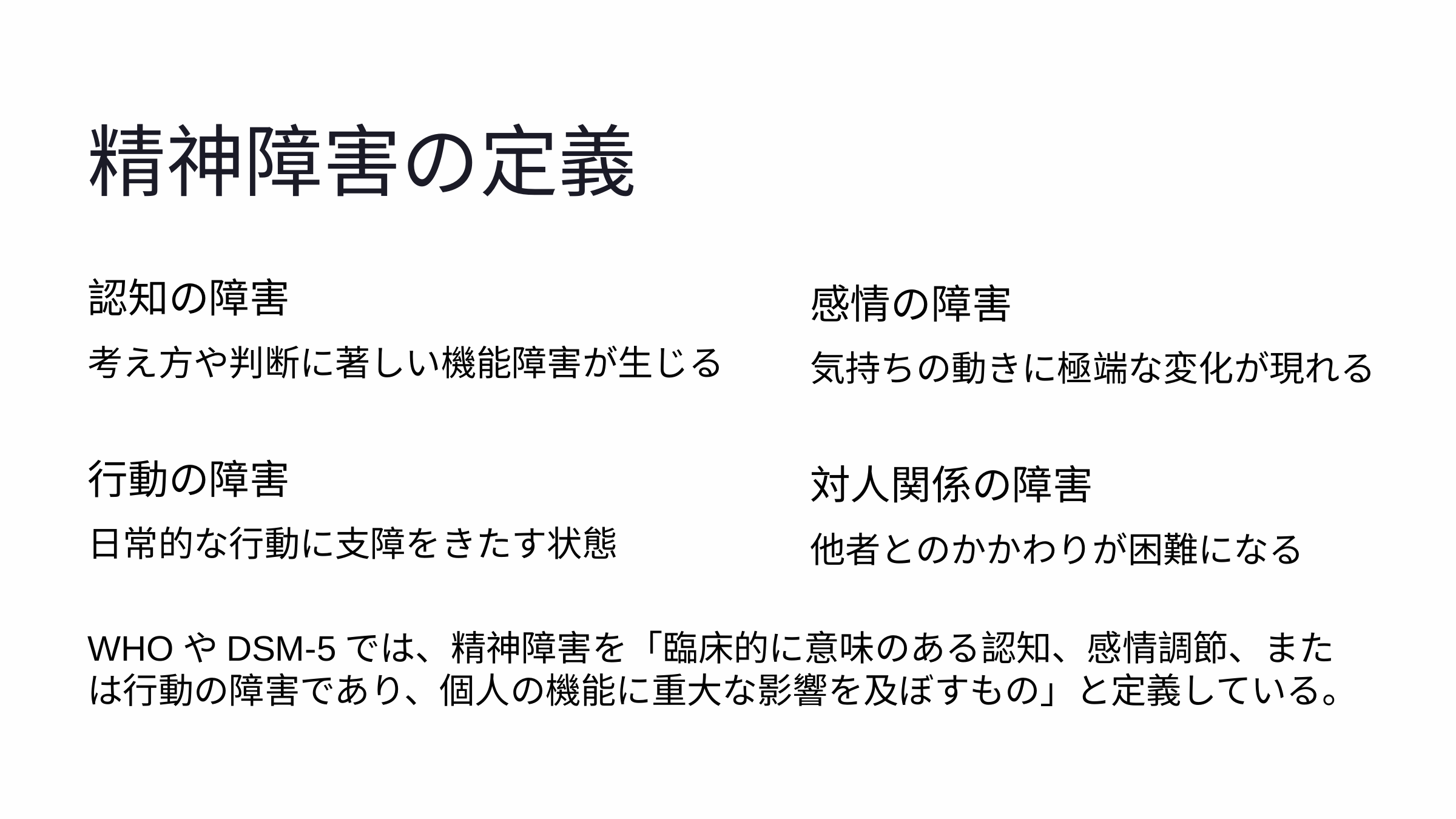

精神障害の定義
認知の障害
感情の障害
考え方や判断に著しい機能障害が生じる
気持ちの動きに極端な変化が現れる
行動の障害
対人関係の障害
日常的な行動に支障をきたす状態
他者とのかかわりが困難になる
WHOやDSM-5では、精神障害を「臨床的に意味のある認知、感情調節、または行動の障害であり、個人の機能に重大な影響を及ぼすもの」と定義している。